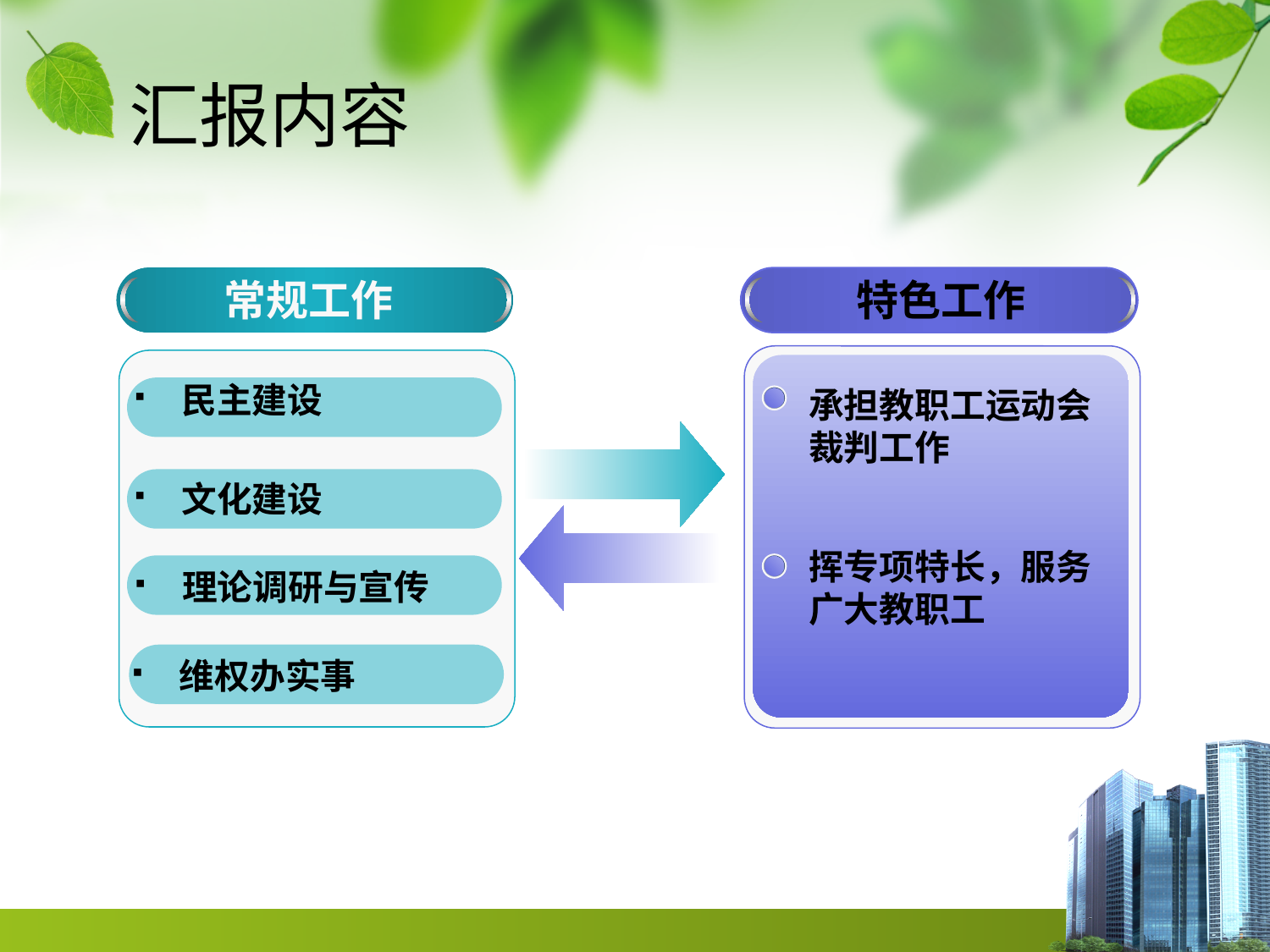

汇报内容

常规工作

特色工作

承担教职工运动会
裁判工作
  民主建设

  文化建设

挥专项特长，服务
广大教职工

  理论调研与宣传

  维权办实事